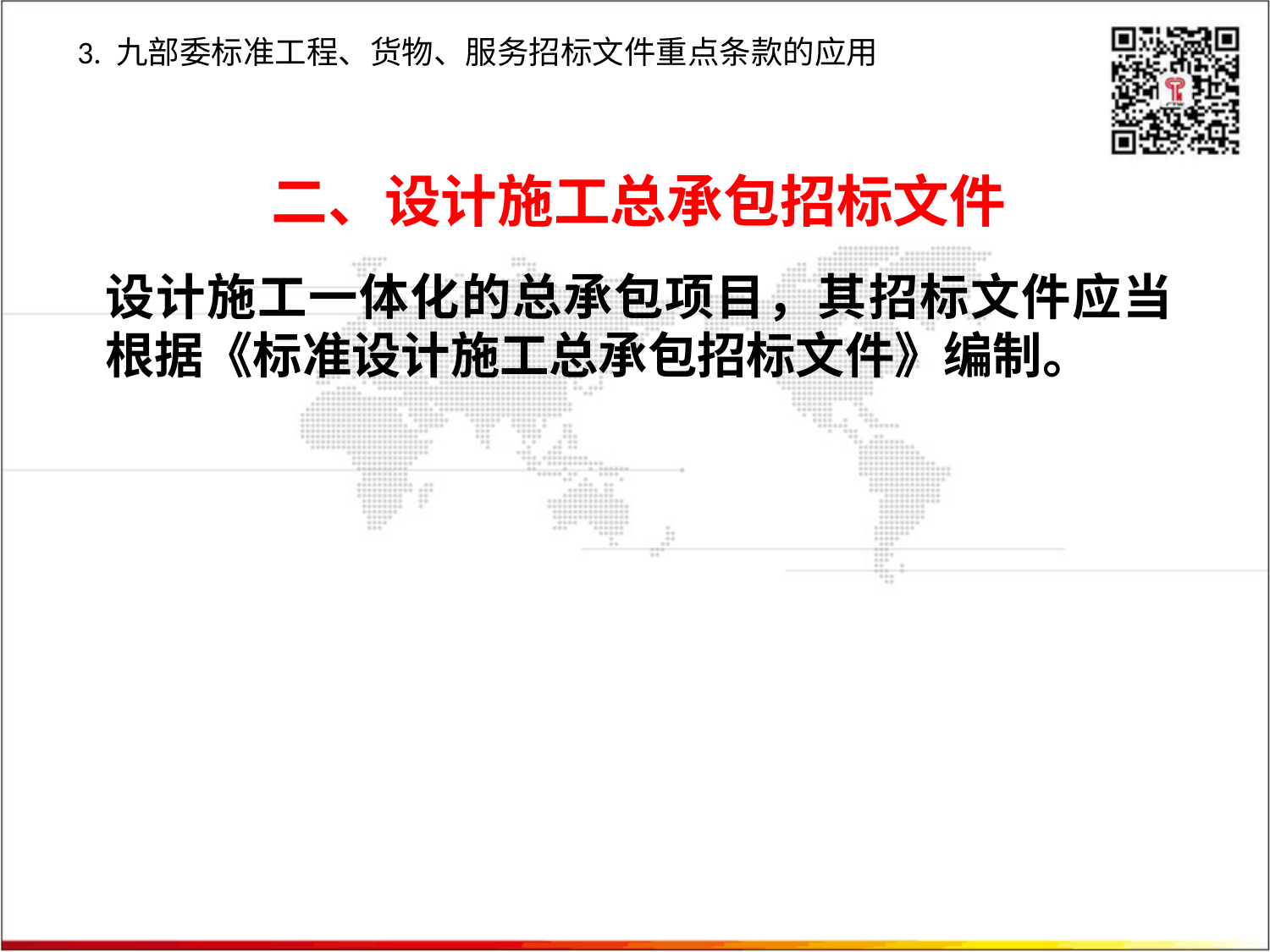

3. 九部委标准工程、货物、服务招标文件重点条款的应用
二、设计施工总承包招标文件
设计施工一体化的总承包项目，其招标文件应当根据《标准设计施工总承包招标文件》编制。